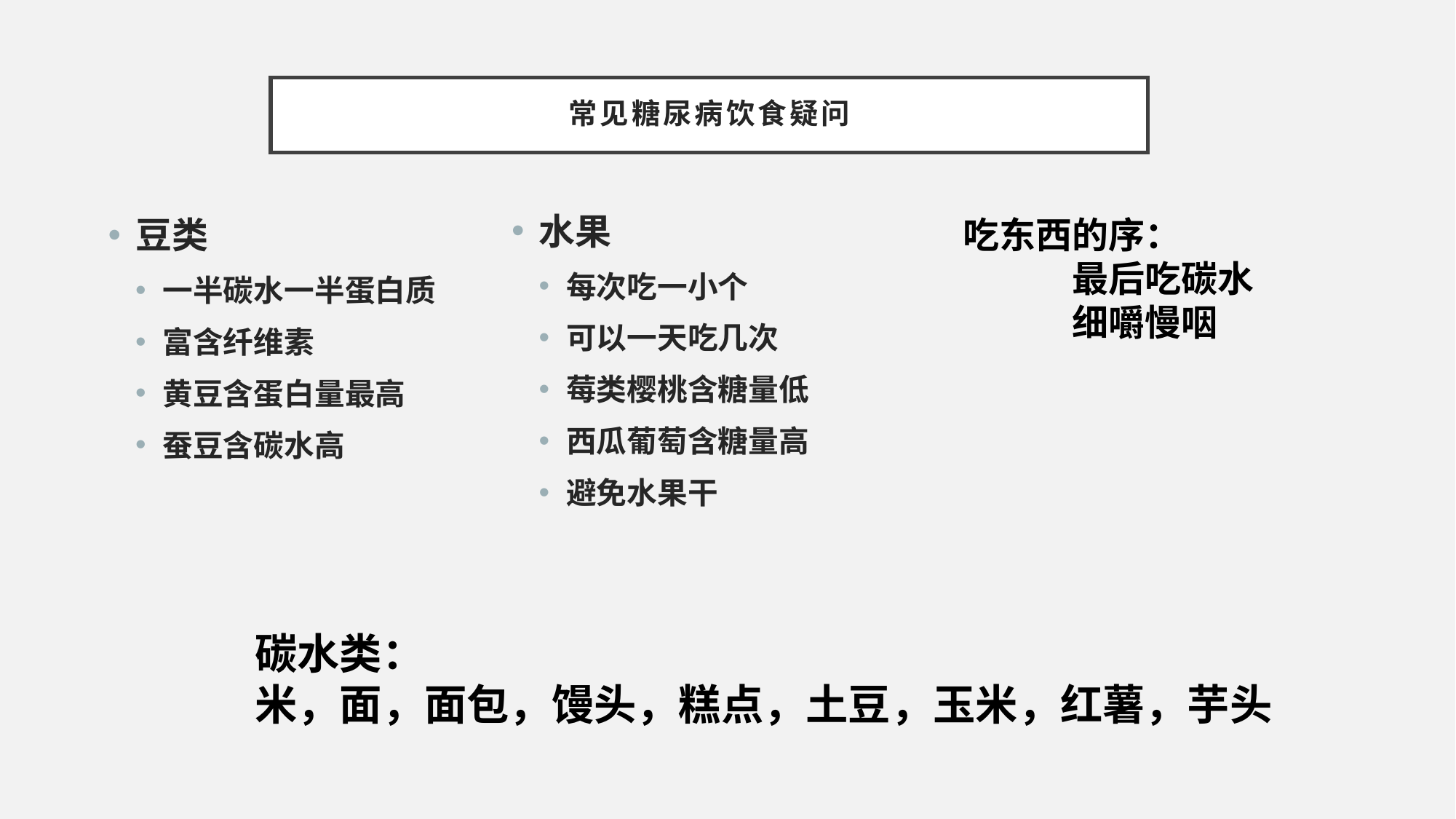

# 常见糖尿病饮食疑问
水果
每次吃一小个
可以一天吃几次
莓类樱桃含糖量低
西瓜葡萄含糖量高
避免水果干

吃东西的序：
最后吃碳水
细嚼慢咽
豆类
一半碳水一半蛋白质
富含纤维素
黄豆含蛋白量最高
蚕豆含碳水高
碳水类：
米，面，面包，馒头，糕点，土豆，玉米，红薯，芋头